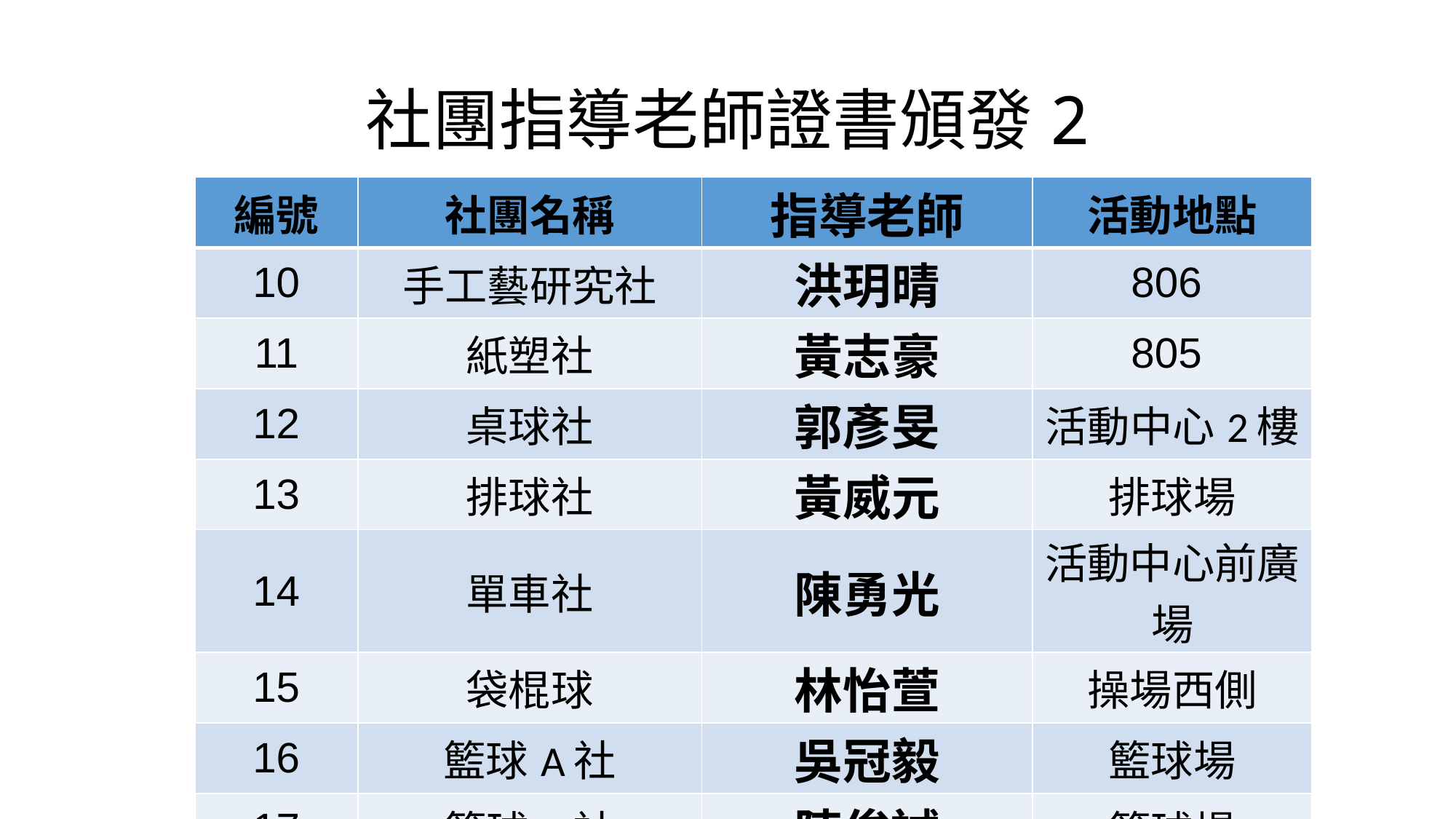

# 社團指導老師證書頒發2
| 編號 | 社團名稱 | 指導老師 | 活動地點 |
| --- | --- | --- | --- |
| 10 | 手工藝研究社 | 洪玥晴 | 806 |
| 11 | 紙塑社 | 黃志豪 | 805 |
| 12 | 桌球社 | 郭彥旻 | 活動中心2樓 |
| 13 | 排球社 | 黃威元 | 排球場 |
| 14 | 單車社 | 陳勇光 | 活動中心前廣場 |
| 15 | 袋棍球 | 林怡萱 | 操場西側 |
| 16 | 籃球A社 | 吳冠毅 | 籃球場 |
| 17 | 籃球B社 | 陳俊誠 | 籃球場 |
| 18 | 羽球社 | 許文翼 | 活動中心二樓 |